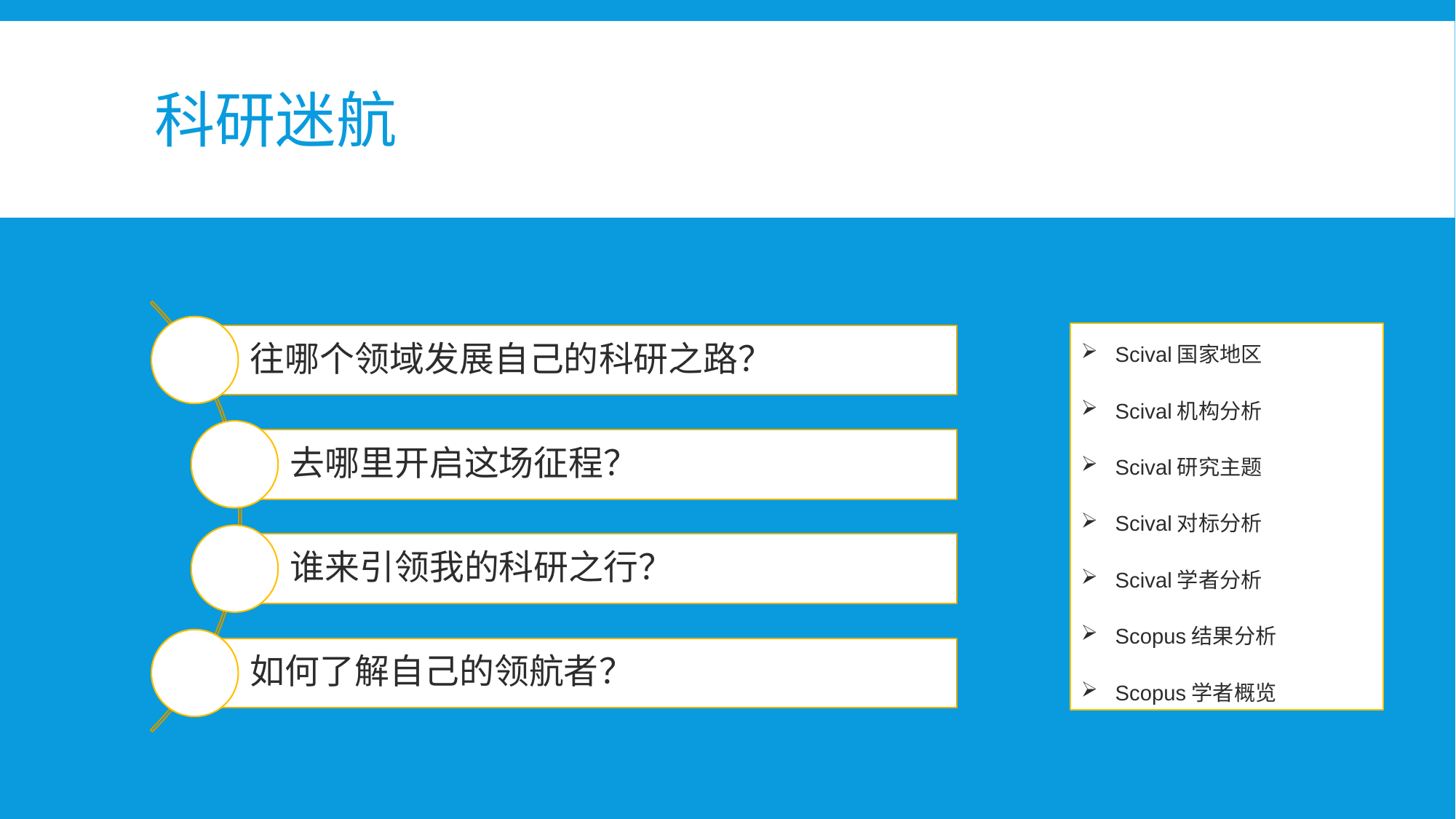

# 科研迷航
往哪个领域发展自己的科研之路？
去哪里开启这场征程？
谁来引领我的科研之行？
如何了解自己的领航者？
Scival国家地区
Scival机构分析
Scival研究主题
Scival对标分析
Scival学者分析
Scopus结果分析
Scopus学者概览